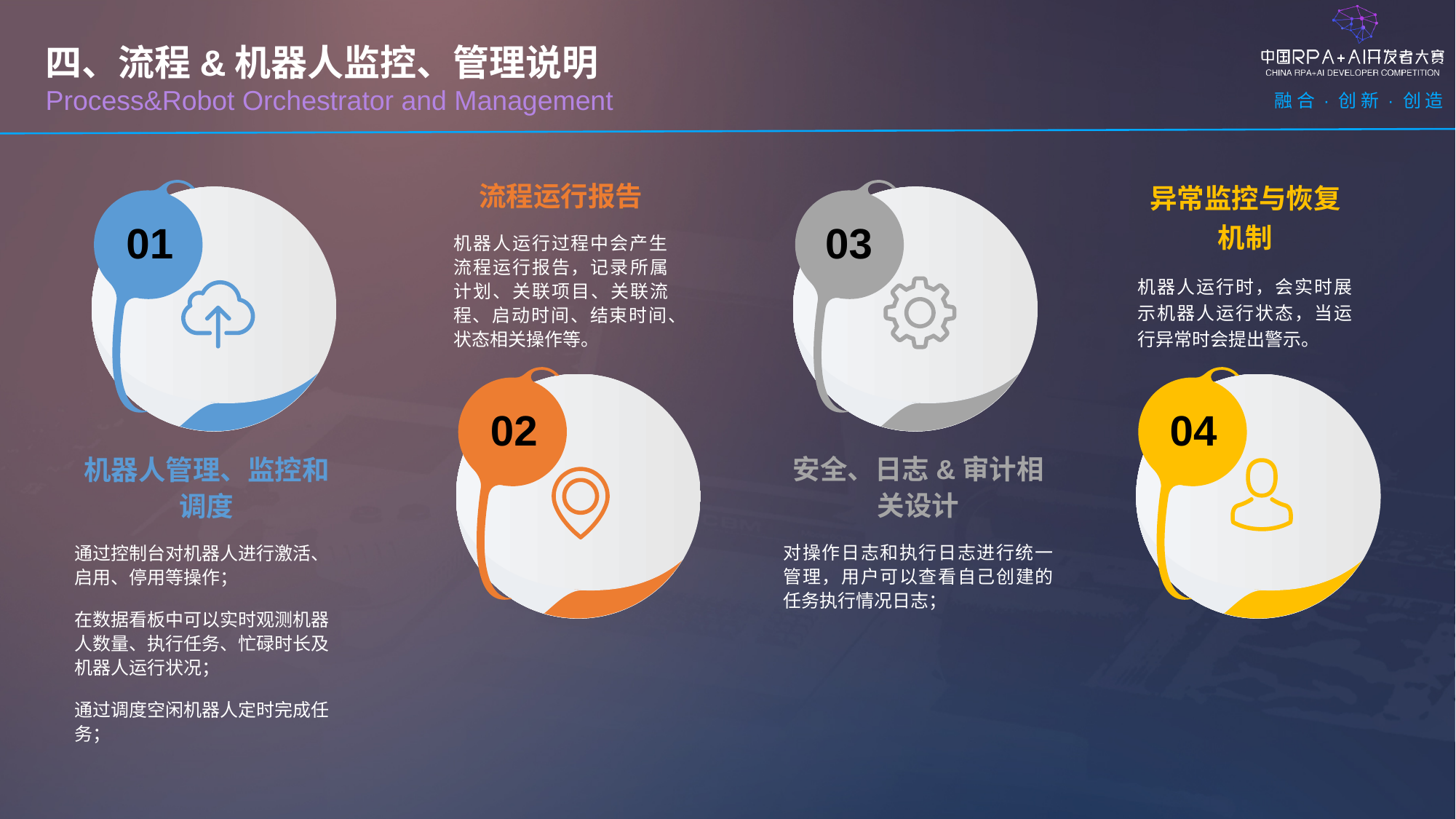

四、流程&机器人监控、管理说明
Process&Robot Orchestrator and Management
异常监控与恢复机制
机器人运行时，会实时展示机器人运行状态，当运行异常时会提出警示。
流程运行报告
机器人运行过程中会产生流程运行报告，记录所属计划、关联项目、关联流程、启动时间、结束时间、状态相关操作等。

01

03

02

04
安全、日志&审计相关设计
对操作日志和执行日志进行统一管理，用户可以查看自己创建的任务执行情况日志；
机器人管理、监控和调度
通过控制台对机器人进行激活、启用、停用等操作；
在数据看板中可以实时观测机器人数量、执行任务、忙碌时长及机器人运行状况；
通过调度空闲机器人定时完成任务；